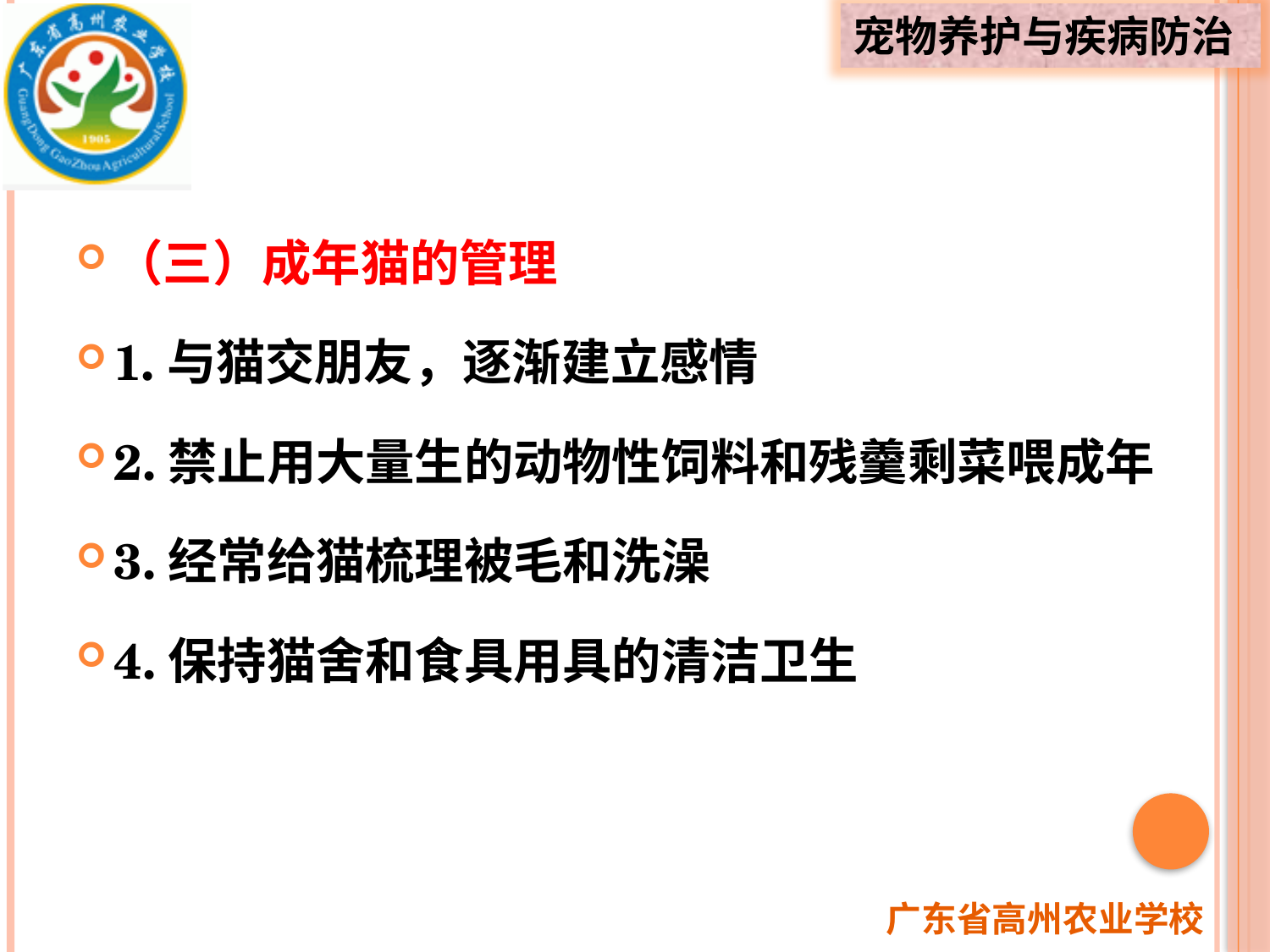

（三）成年猫的管理
1.与猫交朋友，逐渐建立感情
2.禁止用大量生的动物性饲料和残羹剩菜喂成年
3.经常给猫梳理被毛和洗澡
4.保持猫舍和食具用具的清洁卫生